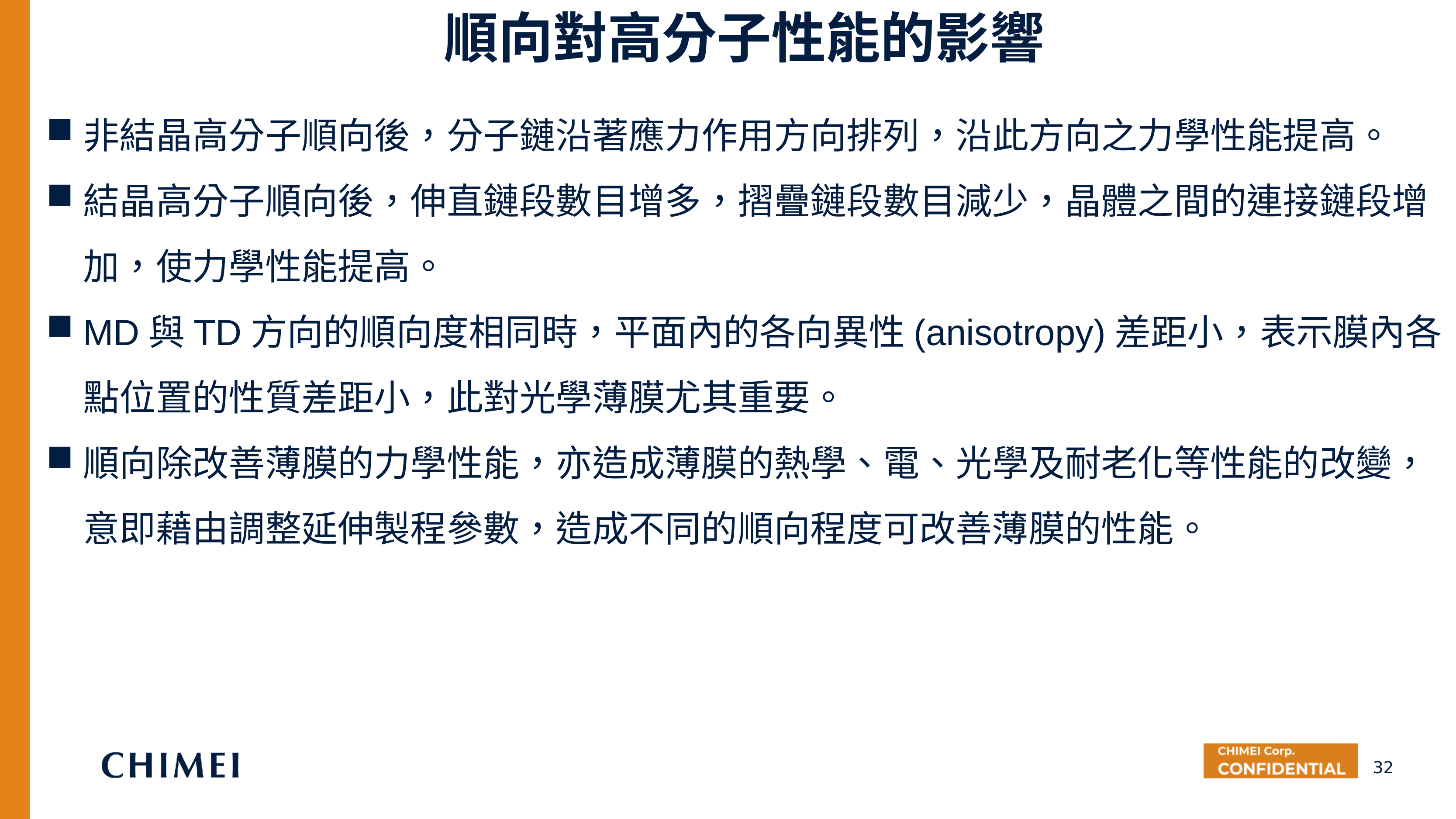

順向對高分子性能的影響
非結晶高分子順向後，分子鏈沿著應力作用方向排列，沿此方向之力學性能提高。
結晶高分子順向後，伸直鏈段數目增多，摺疊鏈段數目減少，晶體之間的連接鏈段增加，使力學性能提高。
MD與TD方向的順向度相同時，平面內的各向異性(anisotropy)差距小，表示膜內各點位置的性質差距小，此對光學薄膜尤其重要。
順向除改善薄膜的力學性能，亦造成薄膜的熱學、電、光學及耐老化等性能的改變，意即藉由調整延伸製程參數，造成不同的順向程度可改善薄膜的性能。

32